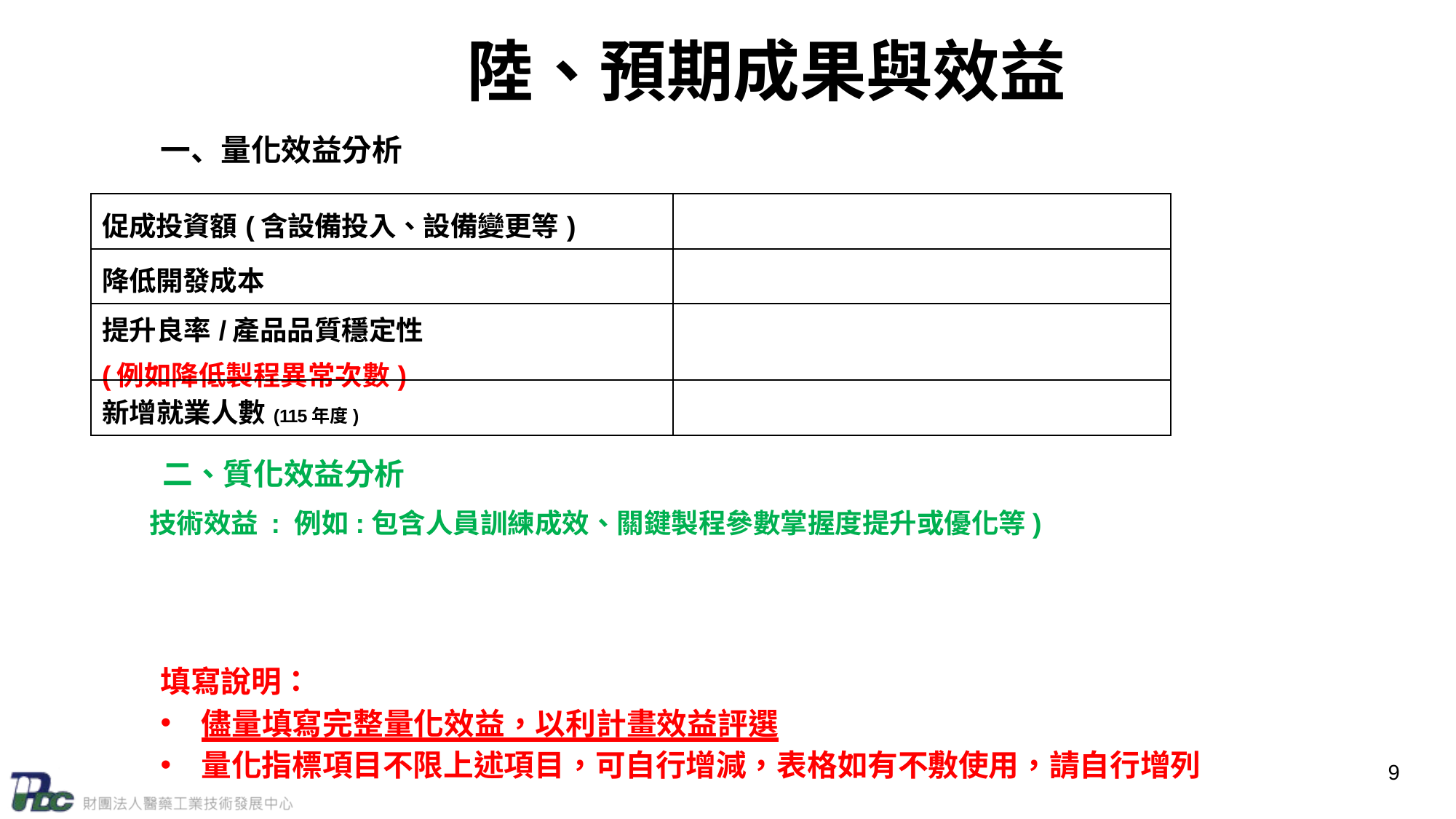

陸、預期成果與效益
一、量化效益分析
| 促成投資額(含設備投入、設備變更等) |  |
| --- | --- |
| 降低開發成本 |  |
| 提升良率/產品品質穩定性 (例如降低製程異常次數) |  |
| 新增就業人數(115年度) |  |
二、質化效益分析
技術效益 : 例如:包含人員訓練成效、關鍵製程參數掌握度提升或優化等)
填寫說明：
儘量填寫完整量化效益，以利計畫效益評選
量化指標項目不限上述項目，可自行增減，表格如有不敷使用，請自行增列
9